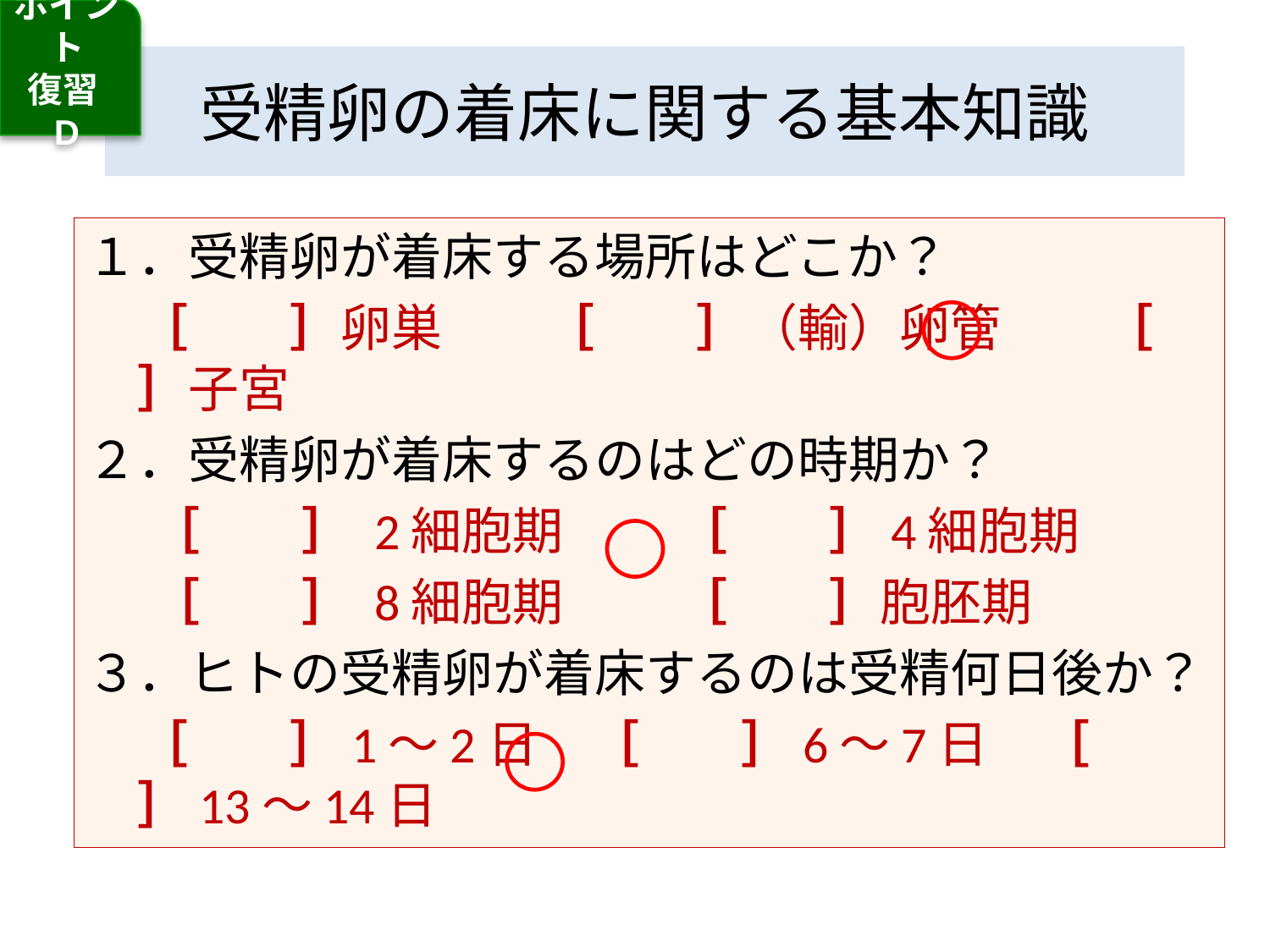

ポイント
復習
D
# 受精卵の着床に関する基本知識
１．受精卵が着床する場所はどこか？
　［　　］卵巣　　［　　］（輸）卵管　　［　　］子宮
２．受精卵が着床するのはどの時期か？
　 ［　　］ 2細胞期　　 ［　　］4細胞期
　 ［　　］ 8細胞期　　 ［　　］胞胚期
３．ヒトの受精卵が着床するのは受精何日後か？
　［　　］1～2日　［　　］6～7日　［　　］13～14日